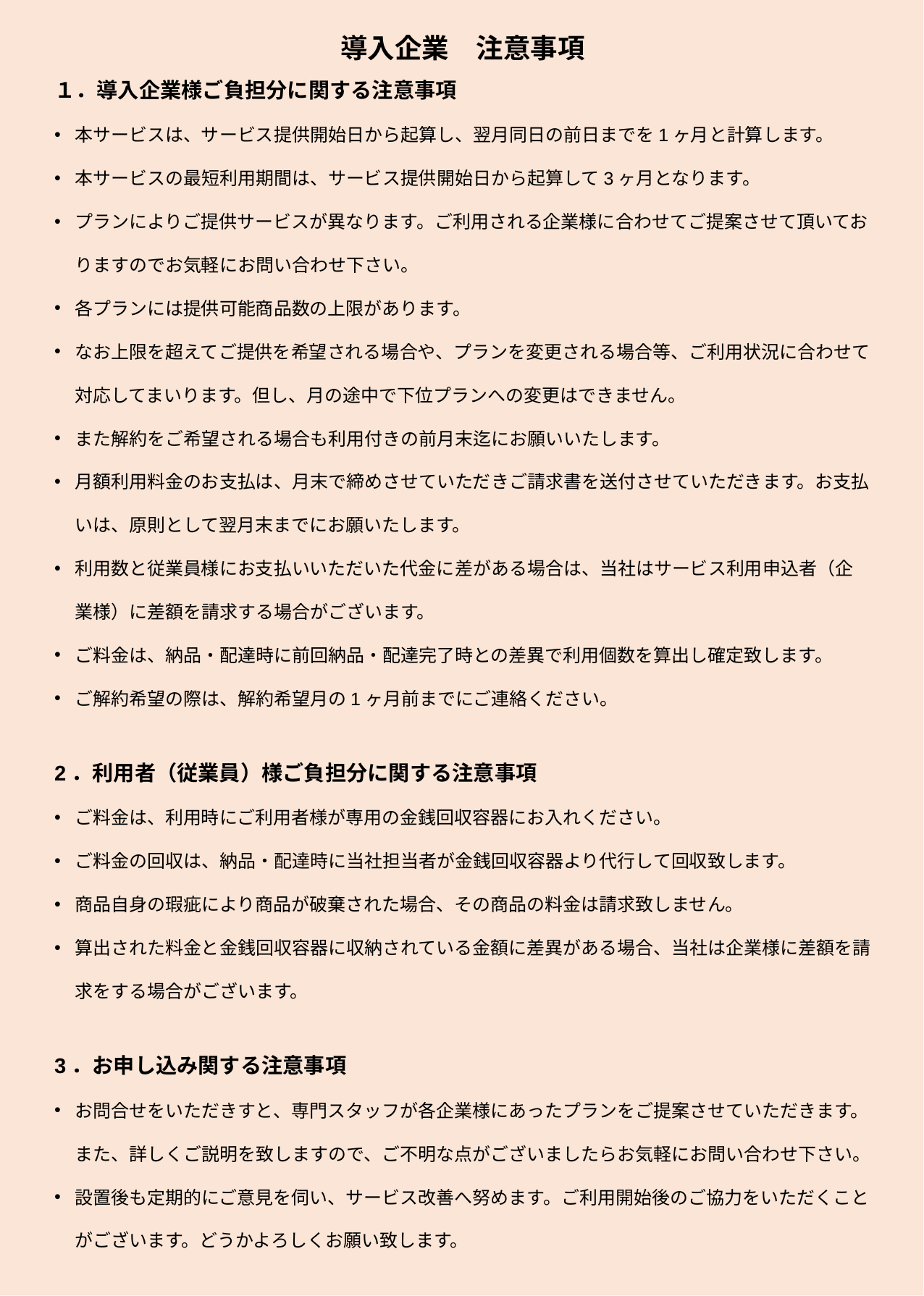

導入企業　注意事項
１．導入企業様ご負担分に関する注意事項
本サービスは、サービス提供開始日から起算し、翌月同日の前日までを1ヶ月と計算します。
本サービスの最短利用期間は、サービス提供開始日から起算して3ヶ月となります。
プランによりご提供サービスが異なります。ご利用される企業様に合わせてご提案させて頂いておりますのでお気軽にお問い合わせ下さい。
各プランには提供可能商品数の上限があります。
なお上限を超えてご提供を希望される場合や、プランを変更される場合等、ご利用状況に合わせて対応してまいります。但し、月の途中で下位プランへの変更はできません。
また解約をご希望される場合も利用付きの前月末迄にお願いいたします。
月額利用料金のお支払は、月末で締めさせていただきご請求書を送付させていただきます。お支払いは、原則として翌月末までにお願いたします。
利用数と従業員様にお支払いいただいた代金に差がある場合は、当社はサービス利用申込者（企業様）に差額を請求する場合がございます。
ご料金は、納品・配達時に前回納品・配達完了時との差異で利用個数を算出し確定致します。
ご解約希望の際は、解約希望月の1ヶ月前までにご連絡ください。

2．利用者（従業員）様ご負担分に関する注意事項
ご料金は、利用時にご利用者様が専用の金銭回収容器にお入れください。
ご料金の回収は、納品・配達時に当社担当者が金銭回収容器より代行して回収致します。
商品自身の瑕疵により商品が破棄された場合、その商品の料金は請求致しません。
算出された料金と金銭回収容器に収納されている金額に差異がある場合、当社は企業様に差額を請求をする場合がございます。

3．お申し込み関する注意事項
お問合せをいただきすと、専門スタッフが各企業様にあったプランをご提案させていただきます。また、詳しくご説明を致しますので、ご不明な点がございましたらお気軽にお問い合わせ下さい。
設置後も定期的にご意見を伺い、サービス改善へ努めます。ご利用開始後のご協力をいただくことがございます。どうかよろしくお願い致します。